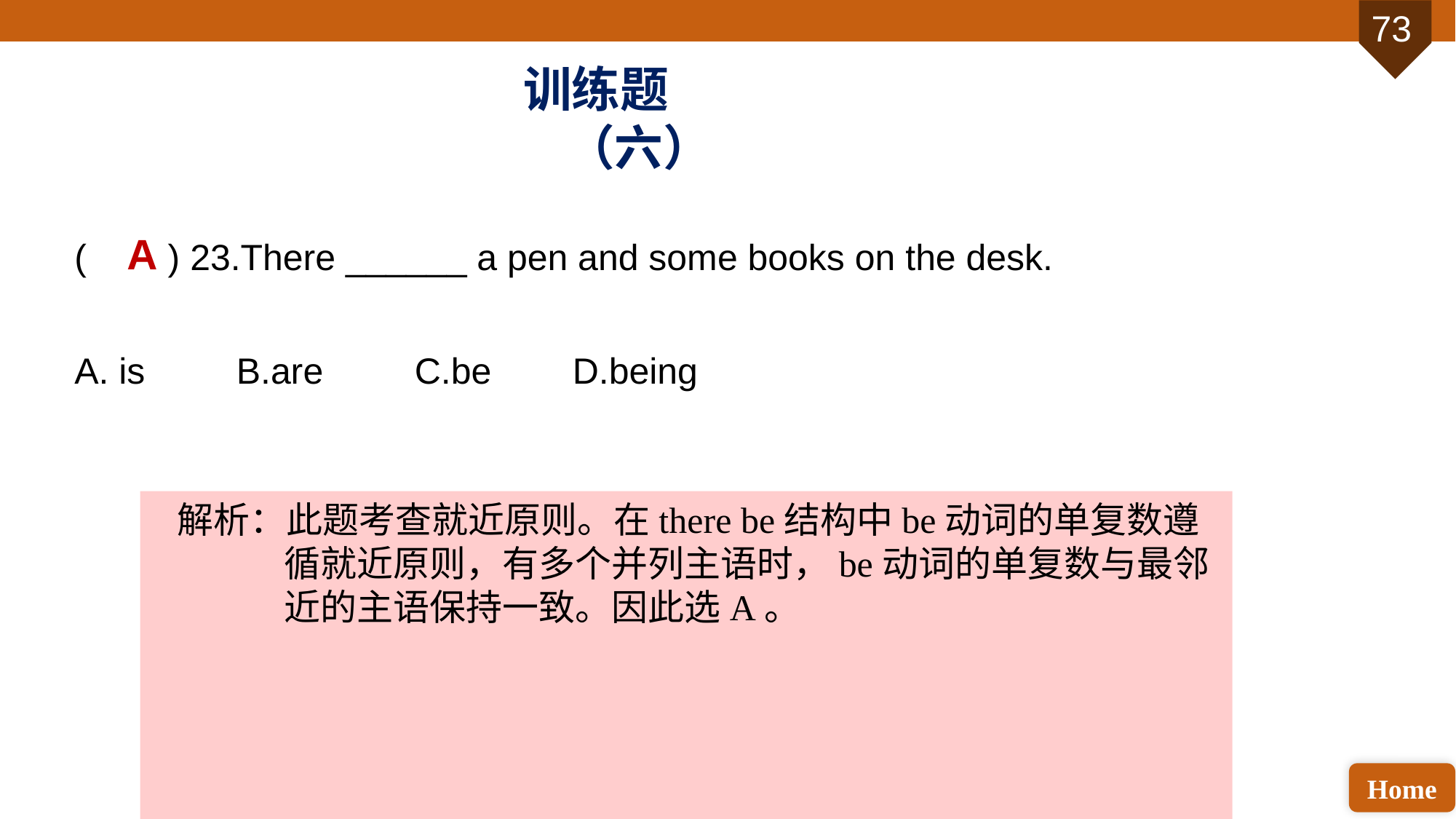

训练题（六）
(        ) 23.There ______ a pen and some books on the desk.

A. is         B.are         C.be        D.being
A

解析：此题考查就近原则。在there be结构中be动词的单复数遵循就近原则，有多个并列主语时，be动词的单复数与最邻近的主语保持一致。因此选A。